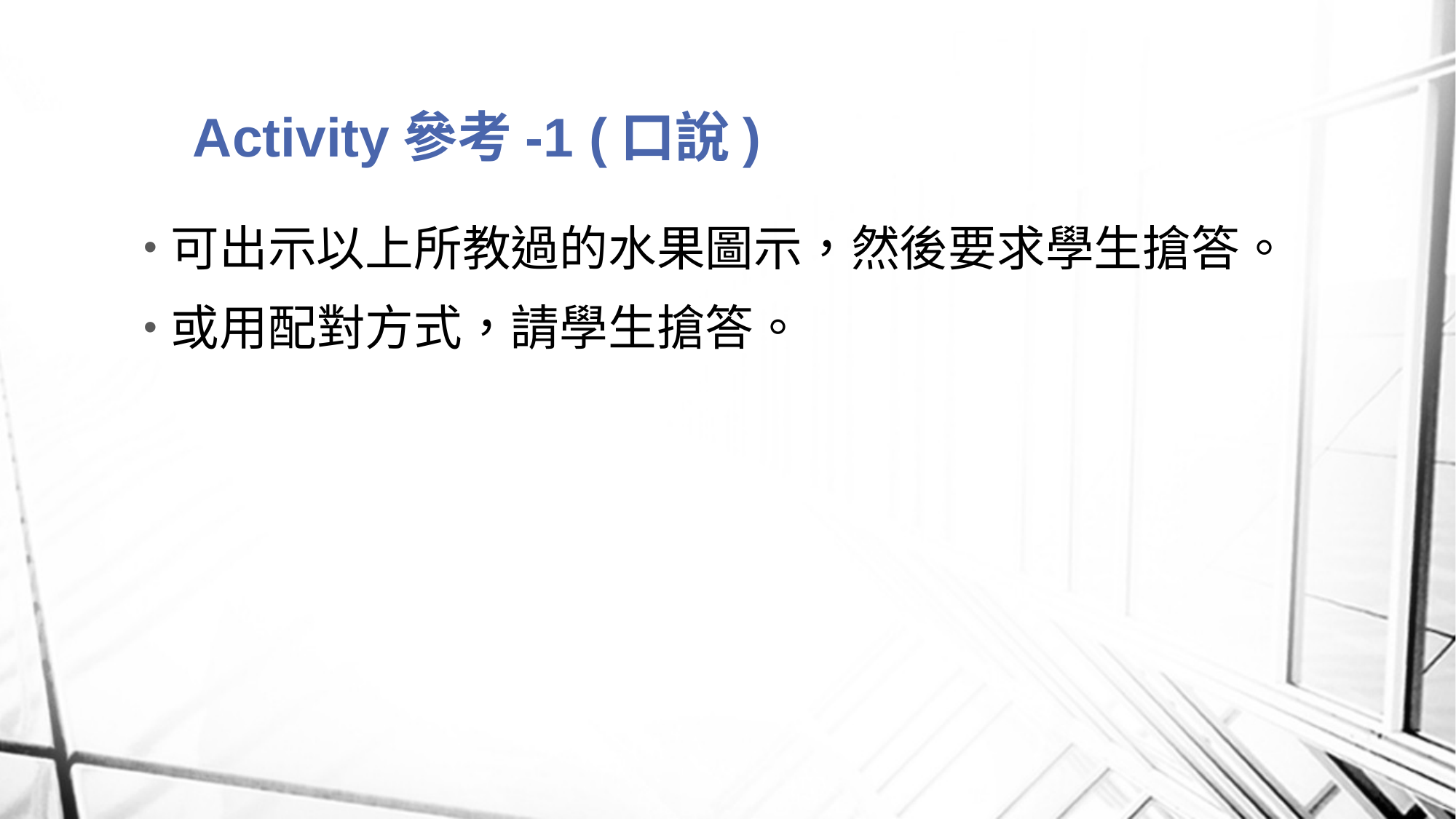

# Activity參考-1 (口說)
可出示以上所教過的水果圖示，然後要求學生搶答。
或用配對方式，請學生搶答。